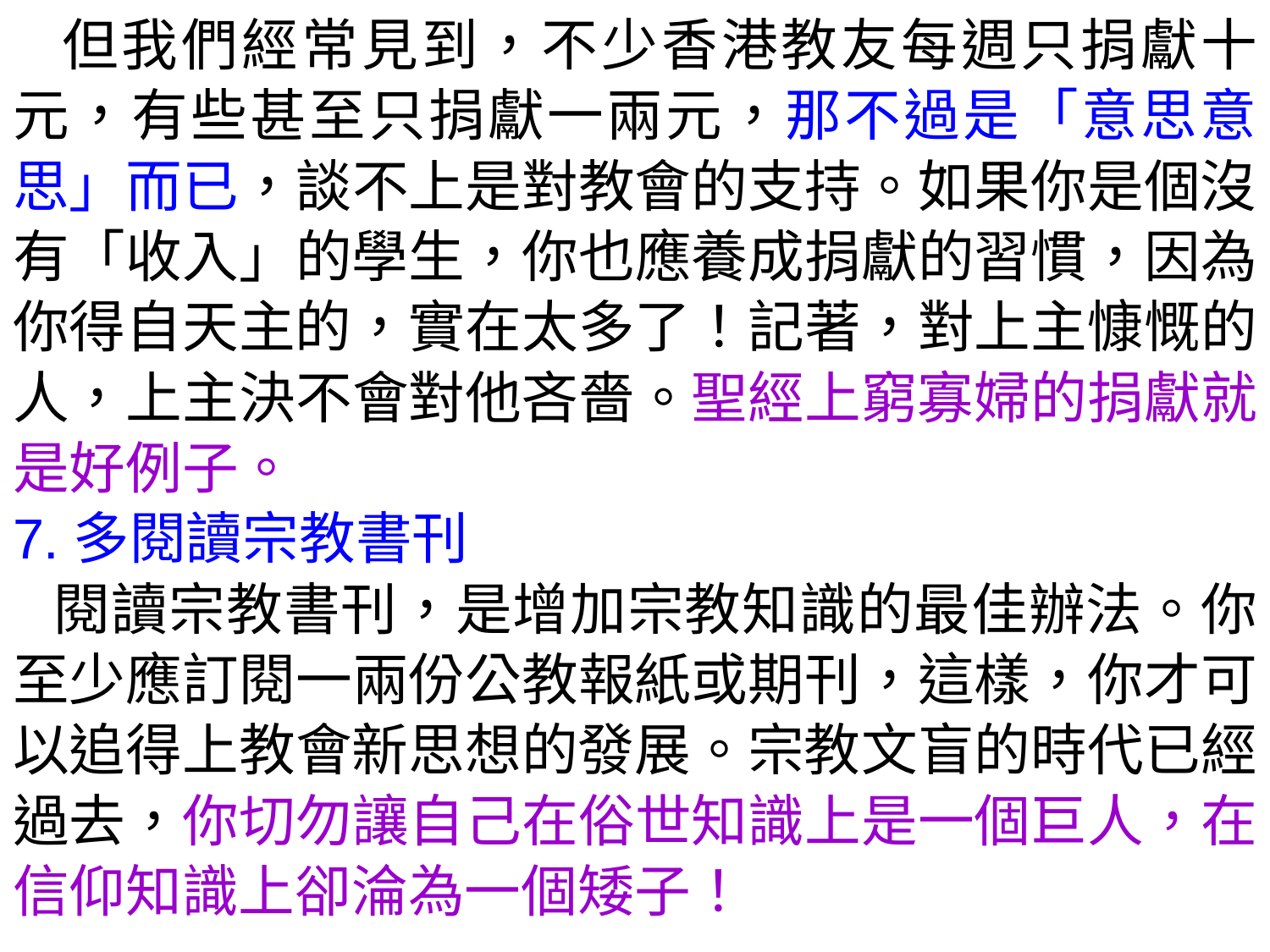

但我們經常見到，不少香港教友每週只捐獻十元，有些甚至只捐獻一兩元，那不過是「意思意思」而已，談不上是對教會的支持。如果你是個沒有「收入」的學生，你也應養成捐獻的習慣，因為你得自天主的，實在太多了！記著，對上主慷慨的人，上主決不會對他吝嗇。聖經上窮寡婦的捐獻就是好例子。
7.多閱讀宗教書刊
  閱讀宗教書刊，是增加宗教知識的最佳辦法。你至少應訂閱一兩份公教報紙或期刊，這樣，你才可以追得上教會新思想的發展。宗教文盲的時代已經過去，你切勿讓自己在俗世知識上是一個巨人，在信仰知識上卻淪為一個矮子！